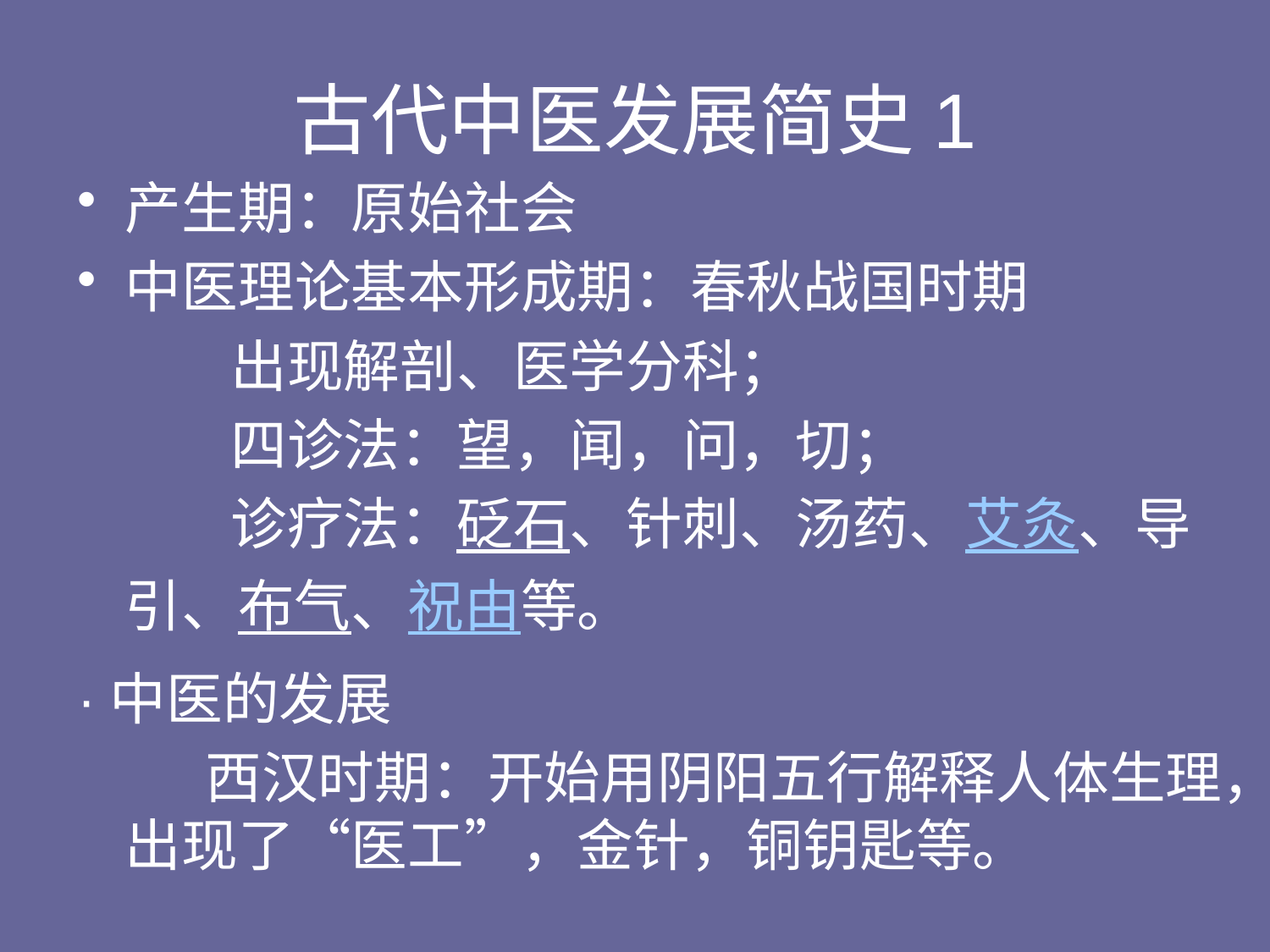

# 古代中医发展简史1
产生期：原始社会
中医理论基本形成期：春秋战国时期
           出现解剖、医学分科；
           四诊法：望，闻，问，切；
           诊疗法：砭石、针刺、汤药、艾灸、导引、布气、祝由等。
·中医的发展
         西汉时期：开始用阴阳五行解释人体生理，出现了“医工”，金针，铜钥匙等。